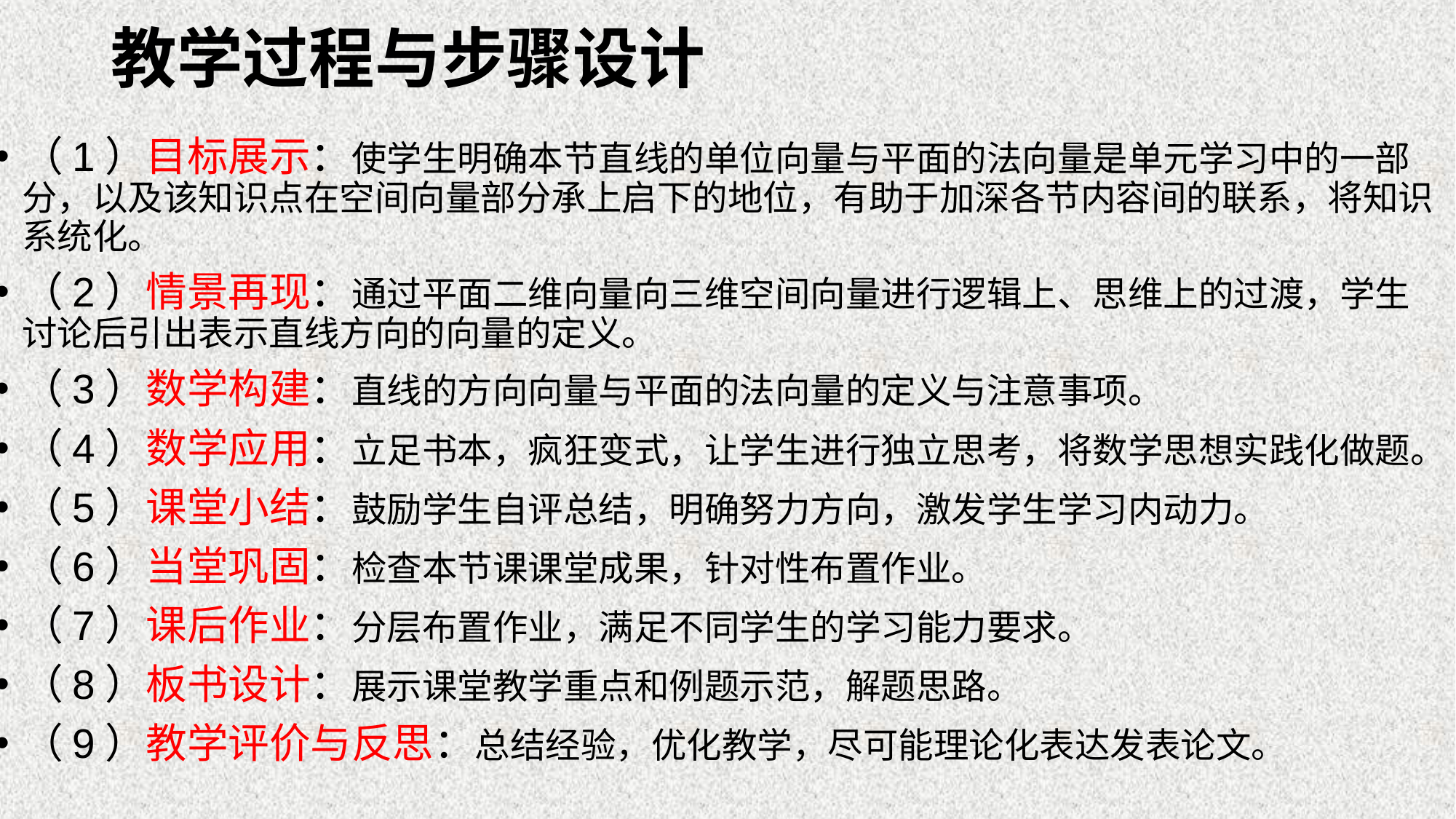

# 教学过程与步骤设计
（1）目标展示：使学生明确本节直线的单位向量与平面的法向量是单元学习中的一部分，以及该知识点在空间向量部分承上启下的地位，有助于加深各节内容间的联系，将知识系统化。
（2）情景再现：通过平面二维向量向三维空间向量进行逻辑上、思维上的过渡，学生讨论后引出表示直线方向的向量的定义。
（3）数学构建：直线的方向向量与平面的法向量的定义与注意事项。
（4）数学应用：立足书本，疯狂变式，让学生进行独立思考，将数学思想实践化做题。
（5）课堂小结：鼓励学生自评总结，明确努力方向，激发学生学习内动力。
（6）当堂巩固：检查本节课课堂成果，针对性布置作业。
（7）课后作业：分层布置作业，满足不同学生的学习能力要求。
（8）板书设计：展示课堂教学重点和例题示范，解题思路。
（9）教学评价与反思：总结经验，优化教学，尽可能理论化表达发表论文。